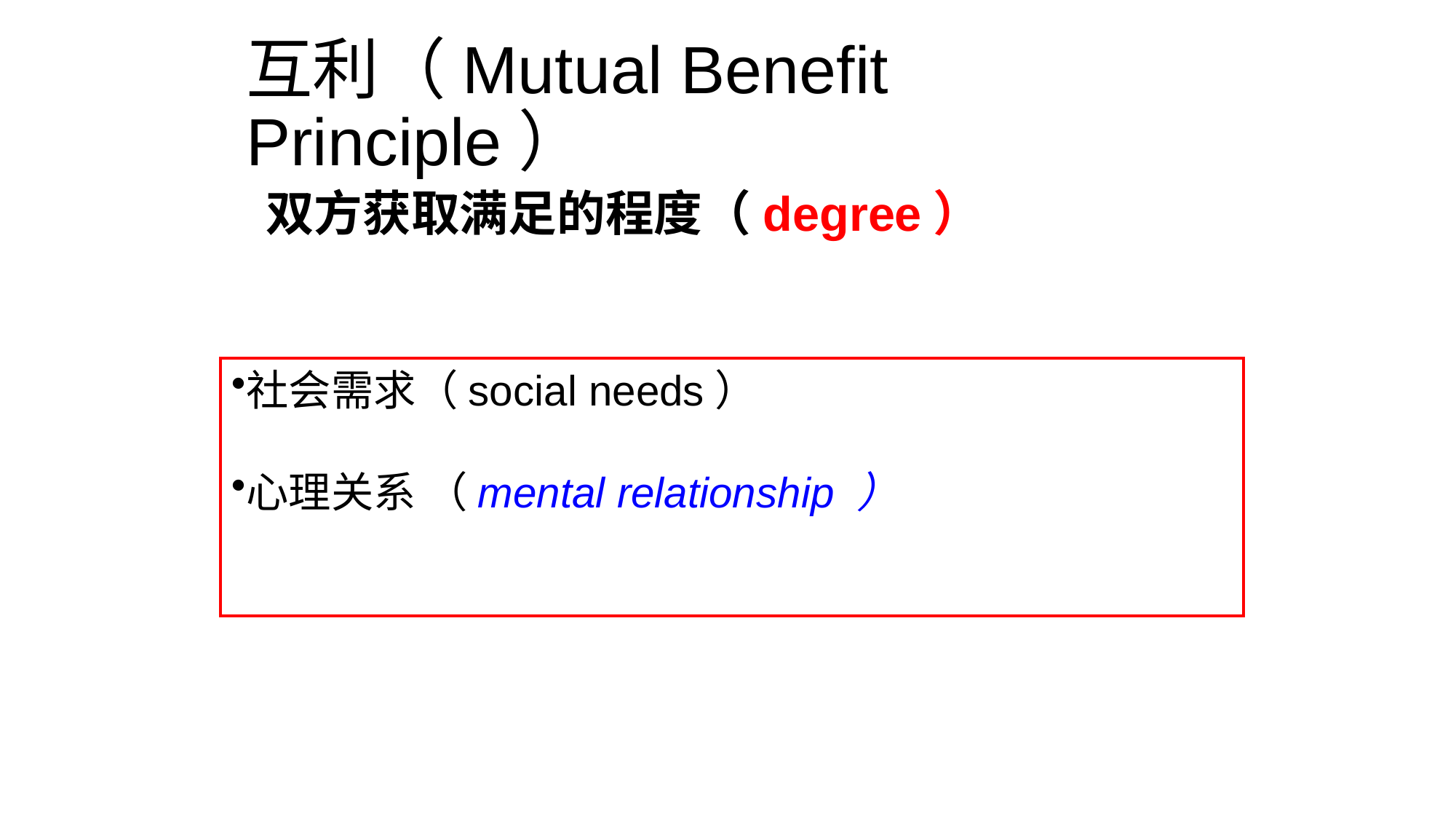

互利（Mutual Benefit Principle）
双方获取满足的程度（degree）
社会需求（social needs）

心理关系 （mental relationship ）